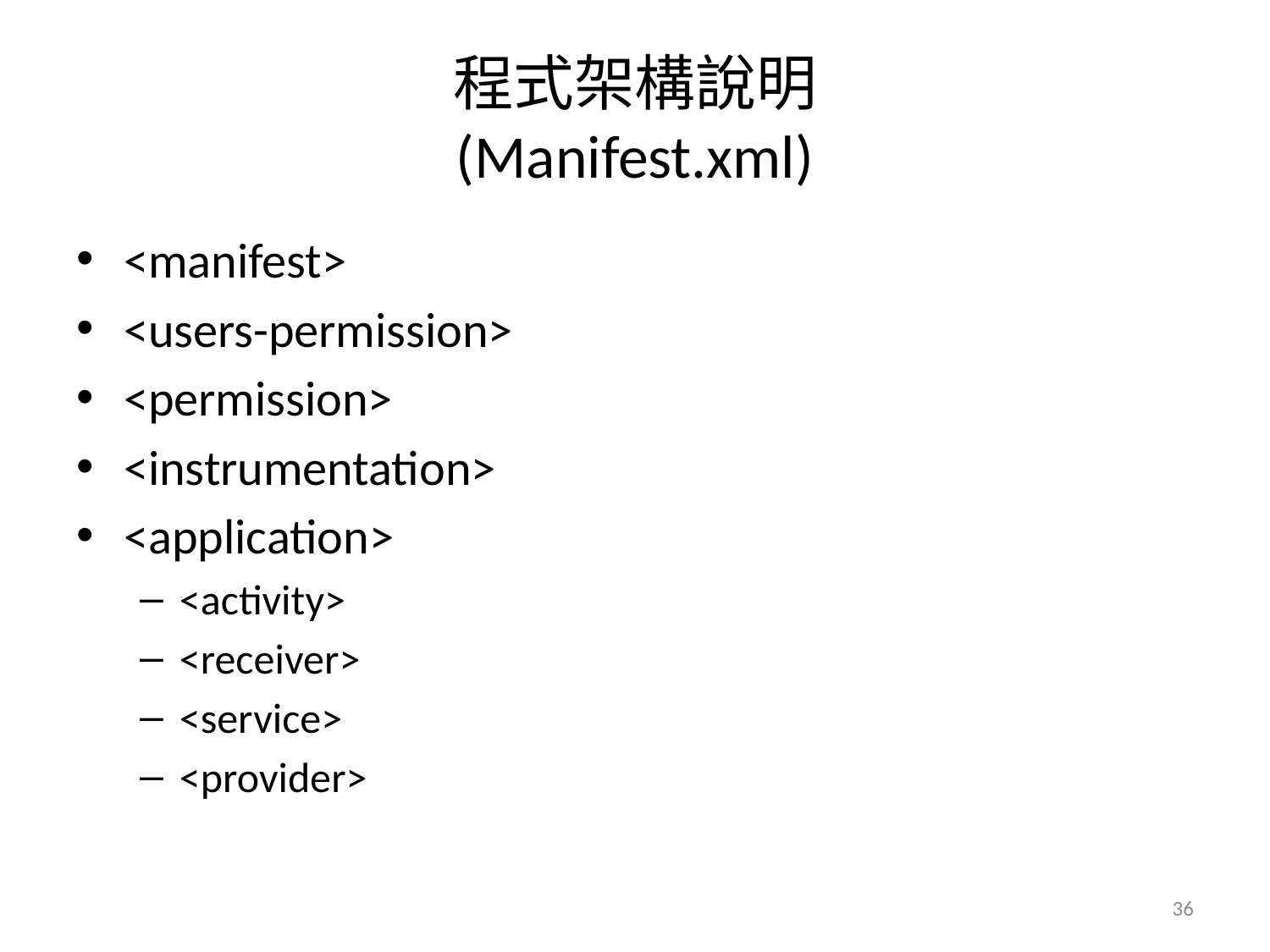

# 程式架構說明 (Manifest.xml)
<manifest>
<users-permission>
<permission>
<instrumentation>
<application>
<activity>
<receiver>
<service>
<provider>
36